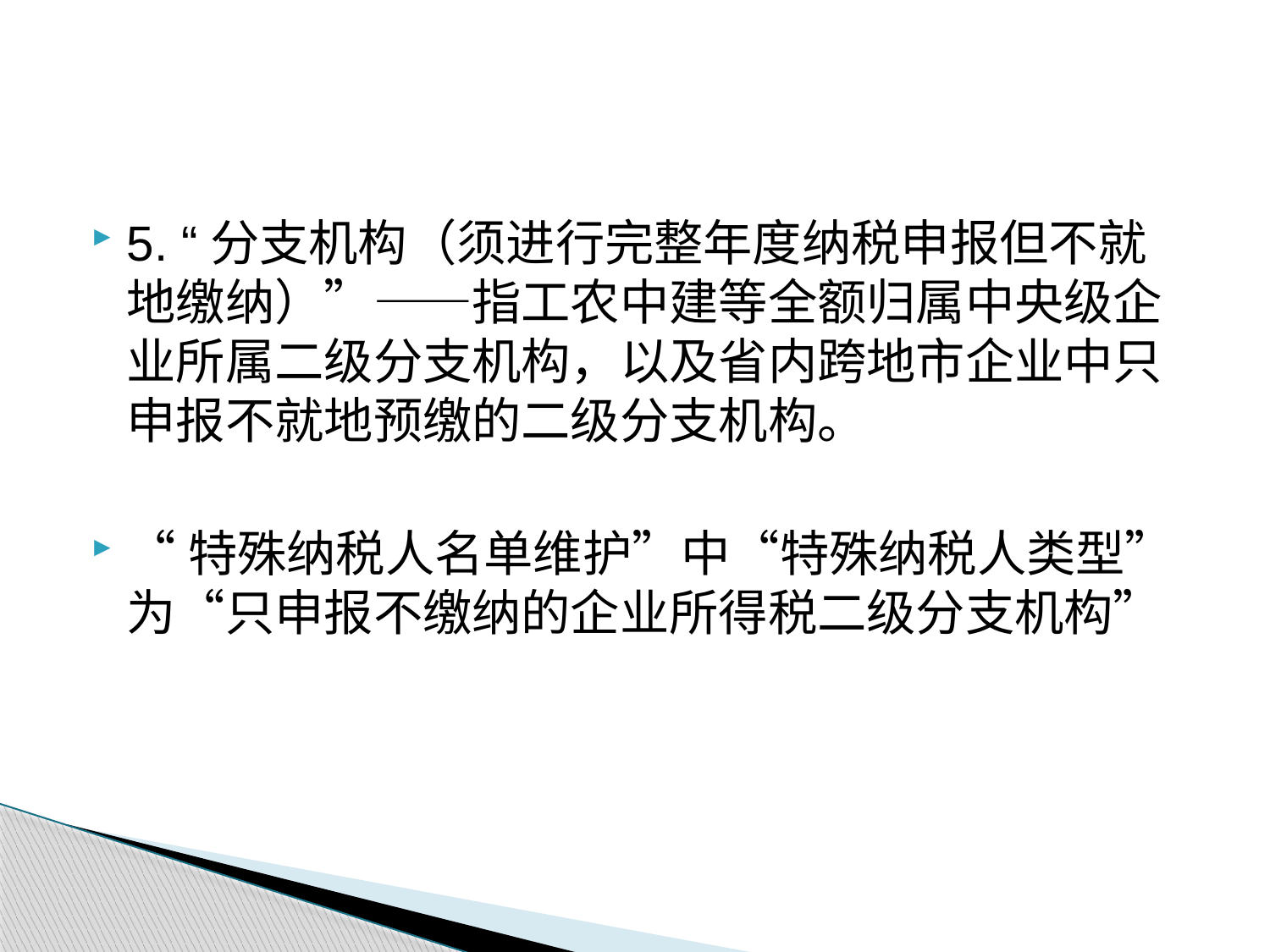

5. “分支机构（须进行完整年度纳税申报但不就地缴纳）”——指工农中建等全额归属中央级企业所属二级分支机构，以及省内跨地市企业中只申报不就地预缴的二级分支机构。

“特殊纳税人名单维护”中“特殊纳税人类型”为“只申报不缴纳的企业所得税二级分支机构”